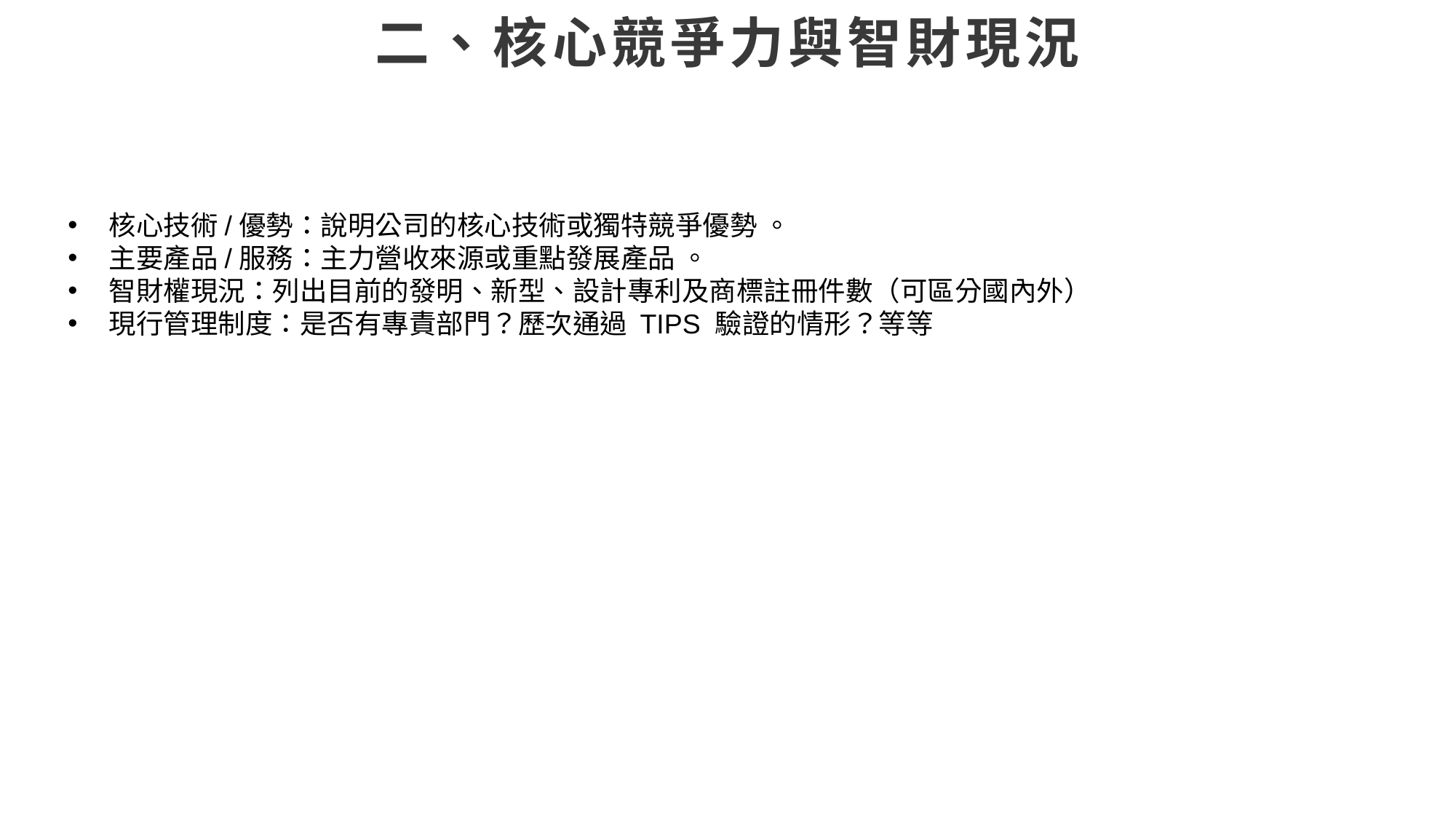

# 二、核心競爭力與智財現況
核心技術/優勢：說明公司的核心技術或獨特競爭優勢 。
主要產品/服務：主力營收來源或重點發展產品 。
智財權現況：列出目前的發明、新型、設計專利及商標註冊件數（可區分國內外）
現行管理制度：是否有專責部門？歷次通過 TIPS 驗證的情形？等等